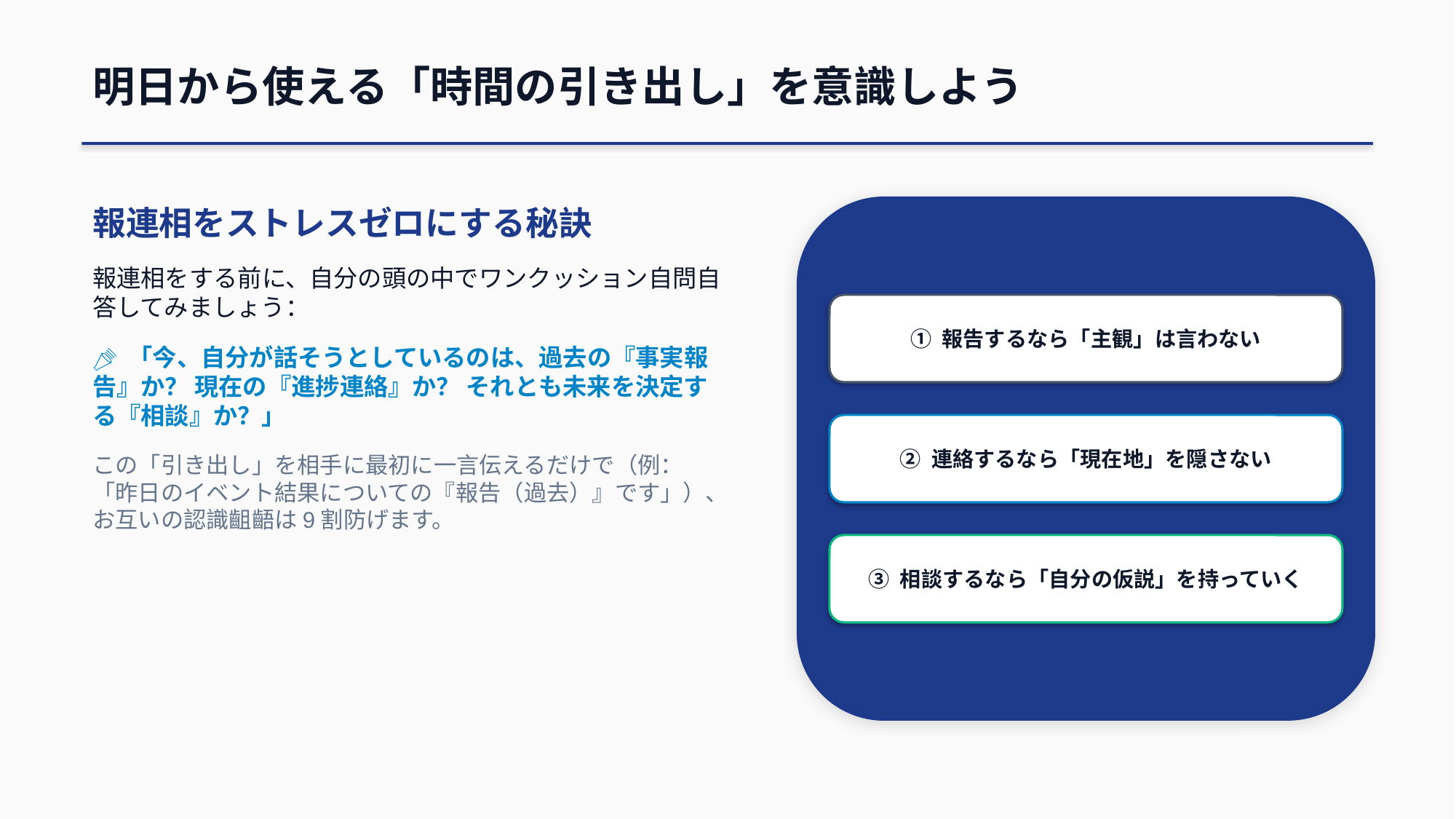

明日から使える「時間の引き出し」を意識しよう

報連相をストレスゼロにする秘訣
報連相をする前に、自分の頭の中でワンクッション自問自答してみましょう：
📣 「今、自分が話そうとしているのは、過去の『事実報告』か？ 現在の『進捗連絡』か？ それとも未来を決定する『相談』か？」
この「引き出し」を相手に最初に一言伝えるだけで（例：「昨日のイベント結果についての『報告（過去）』です」）、お互いの認識齟齬は9割防げます。
新入社員の皆さんへのメッセージ
① 報告するなら「主観」は言わない
② 連絡するなら「現在地」を隠さない
③ 相談するなら「自分の仮説」を持っていく